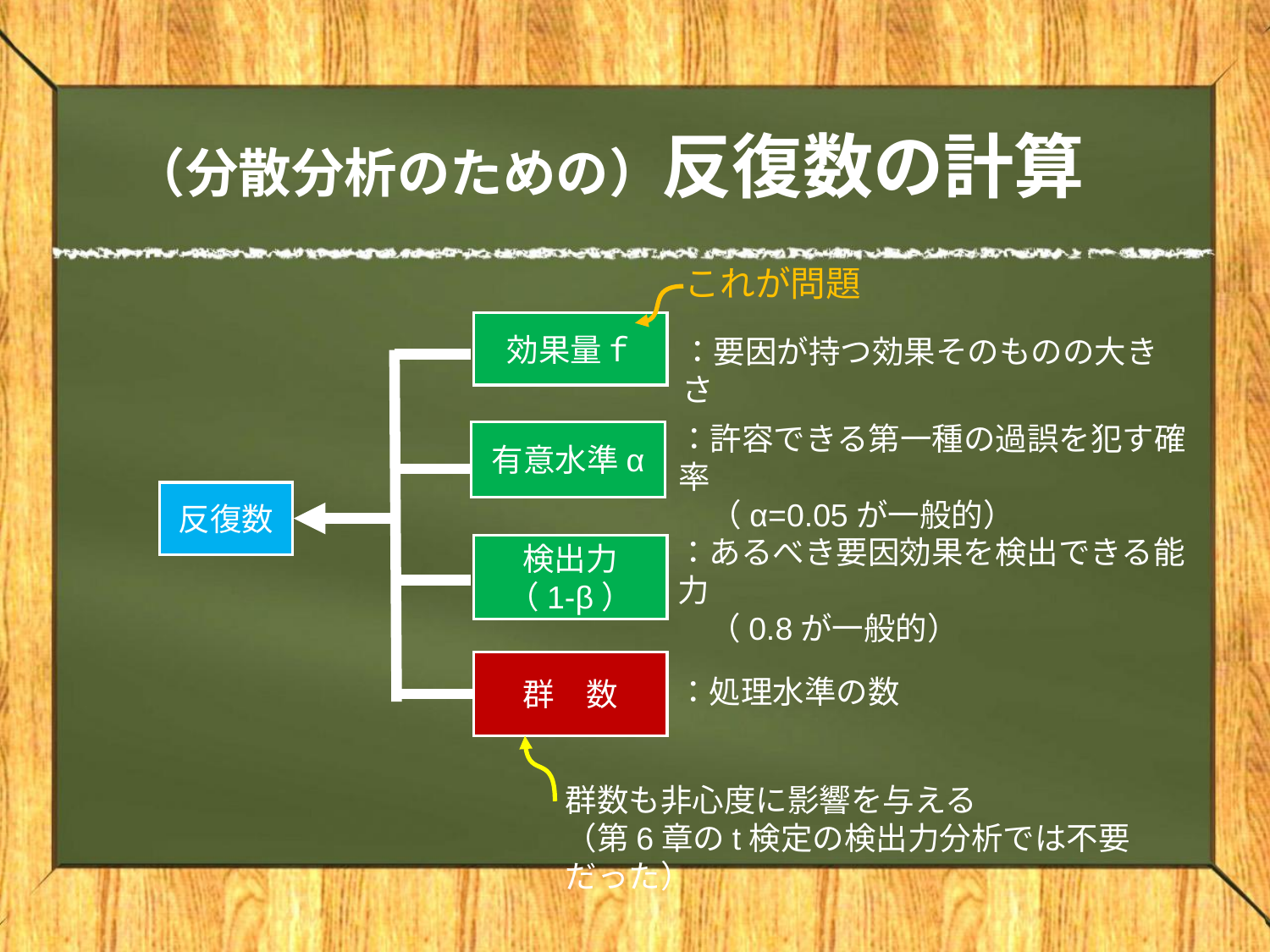

# （分散分析のための）反復数の計算
これが問題
効果量ｆ
：要因が持つ効果そのものの大きさ
：許容できる第一種の過誤を犯す確率
　（α=0.05が一般的）
有意水準α
反復数
：あるべき要因効果を検出できる能力
　（0.8が一般的）
検出力
（1-β）
群　数
：処理水準の数
群数も非心度に影響を与える
（第6章のt検定の検出力分析では不要だった）